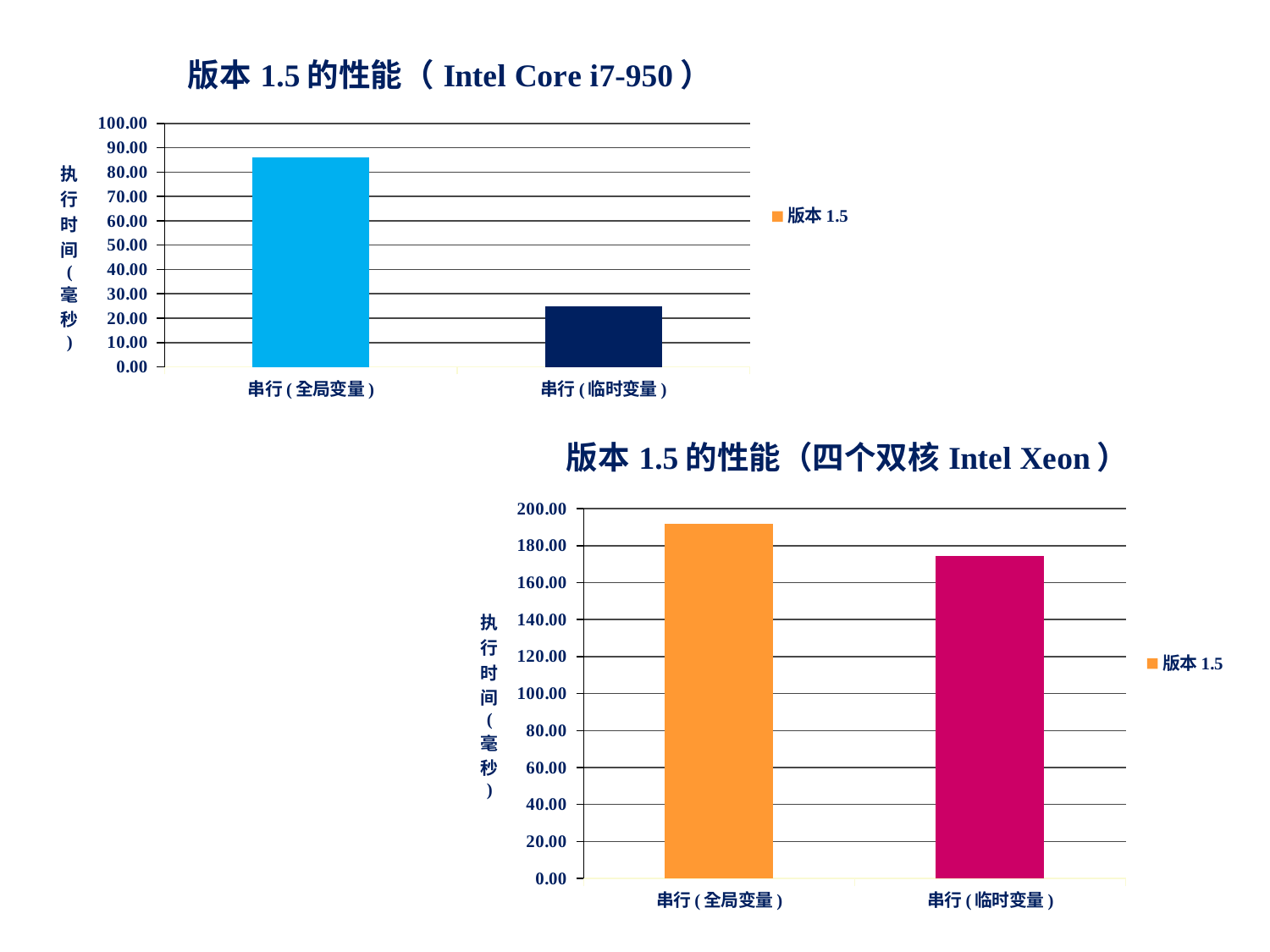

### Chart: 版本1.5的性能（Intel Core i7-950）

| Category |  |
|---|---|
| 串行(全局变量) | 85.995 |
| 串行(临时变量) | 24.841 |

### Chart: 版本1.5的性能（四个双核Intel Xeon）

| Category |  |
|---|---|
| 串行(全局变量) | 191.817 |
| 串行(临时变量) | 174.219 |